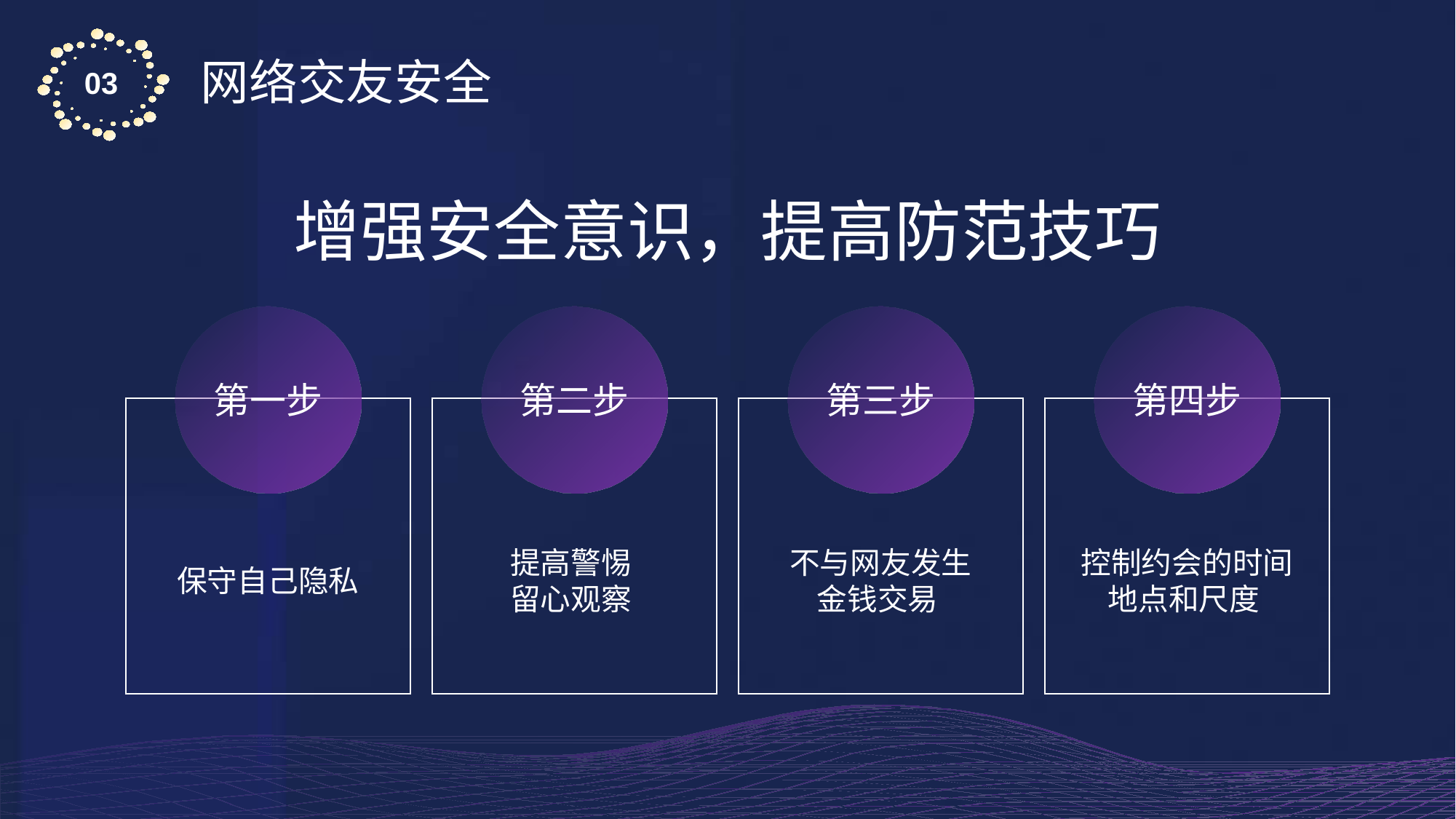

增强安全意识，提高防范技巧

第一步

保守自己隐私

第二步

提高警惕
留心观察

第三步

不与网友发生
金钱交易

第四步

控制约会的时间
地点和尺度